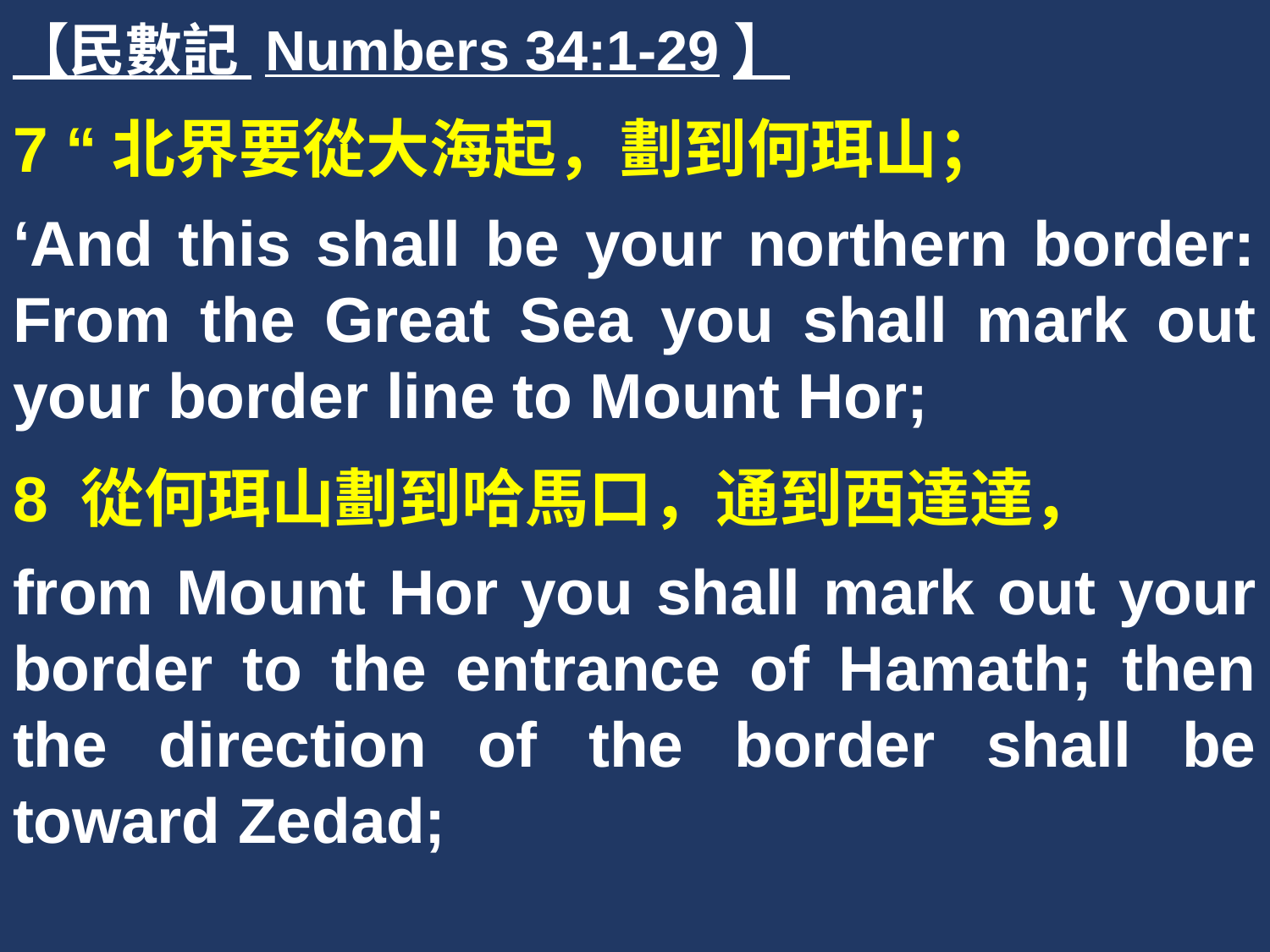

【民數記 Numbers 34:1-29】
7 “北界要從大海起，劃到何珥山；
‘And this shall be your northern border: From the Great Sea you shall mark out your border line to Mount Hor;
8 從何珥山劃到哈馬口，通到西達達，
from Mount Hor you shall mark out your border to the entrance of Hamath; then the direction of the border shall be toward Zedad;